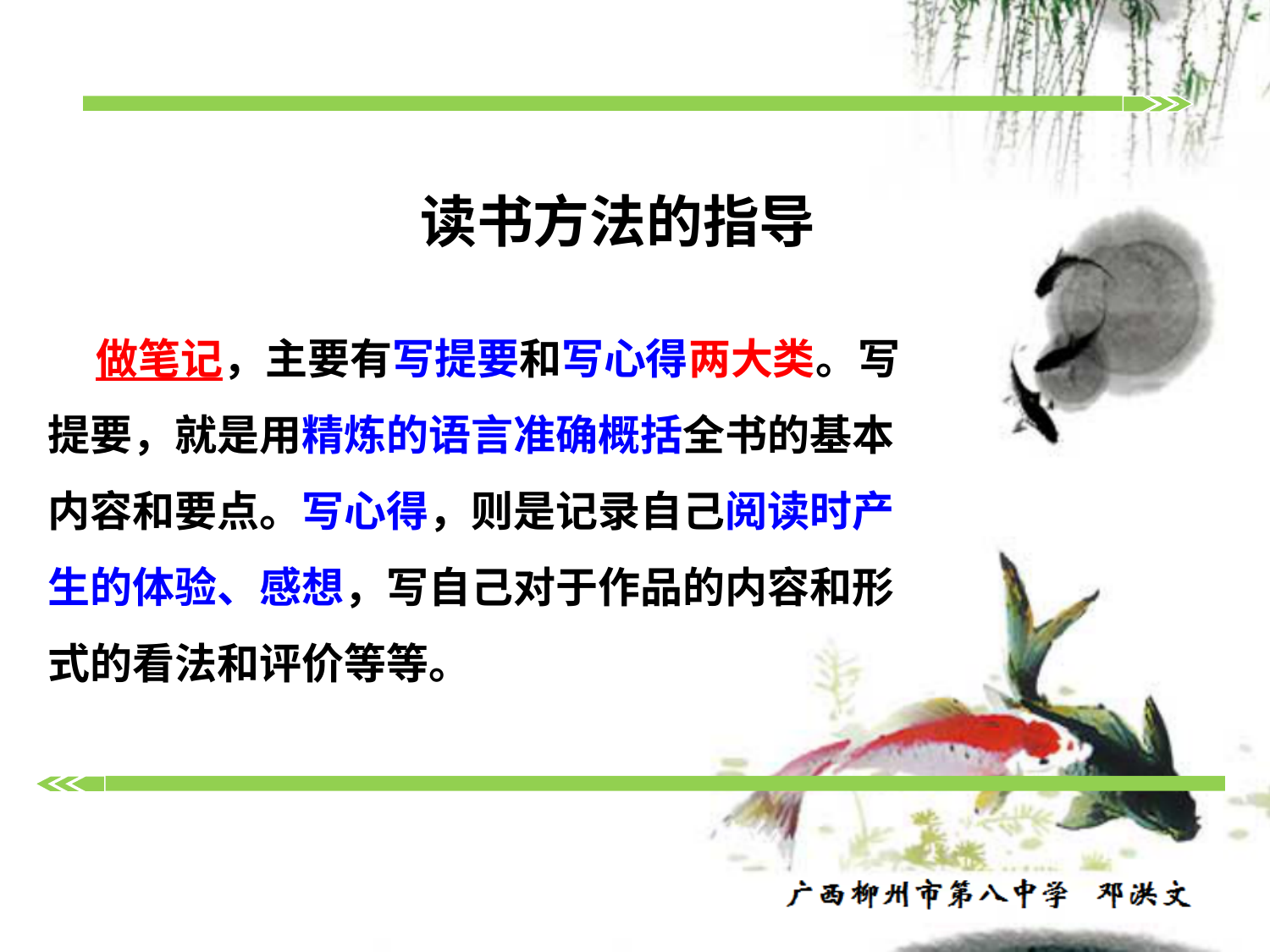

读书方法的指导
    做笔记，主要有写提要和写心得两大类。写提要，就是用精炼的语言准确概括全书的基本内容和要点。写心得，则是记录自己阅读时产生的体验、感想，写自己对于作品的内容和形式的看法和评价等等。